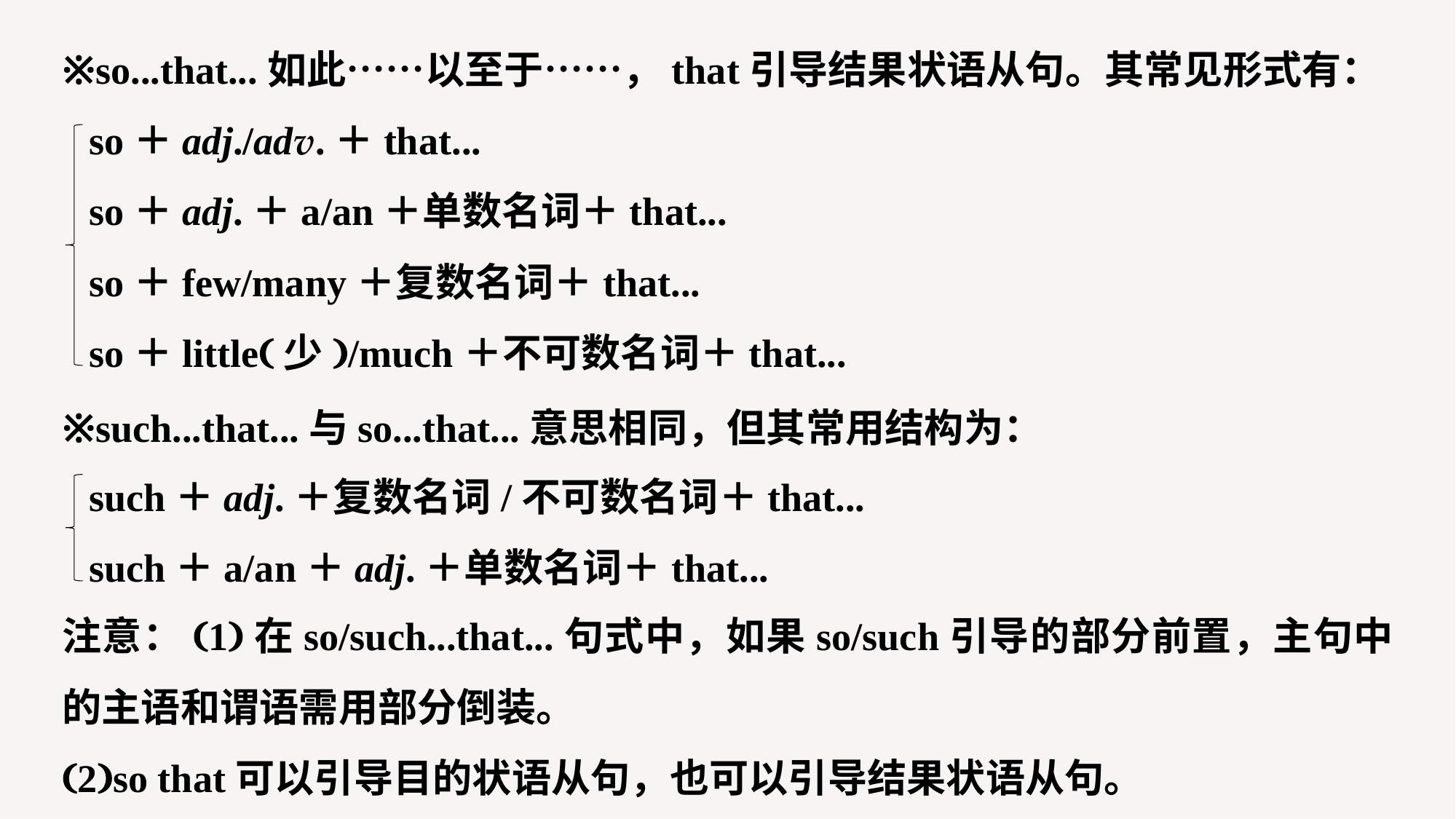

※so...that...如此……以至于……，that引导结果状语从句。其常见形式有：
so＋adj./adv.＋that...
so＋adj.＋a/an＋单数名词＋that...
so＋few/many＋复数名词＋that...
so＋little(少)/much＋不可数名词＋that...

※such...that...与so...that...意思相同，但其常用结构为：
such＋adj.＋复数名词/不可数名词＋that...
such＋a/an＋adj.＋单数名词＋that...

注意：(1)在so/such...that...句式中，如果so/such引导的部分前置，主句中的主语和谓语需用部分倒装。
(2)so that可以引导目的状语从句，也可以引导结果状语从句。